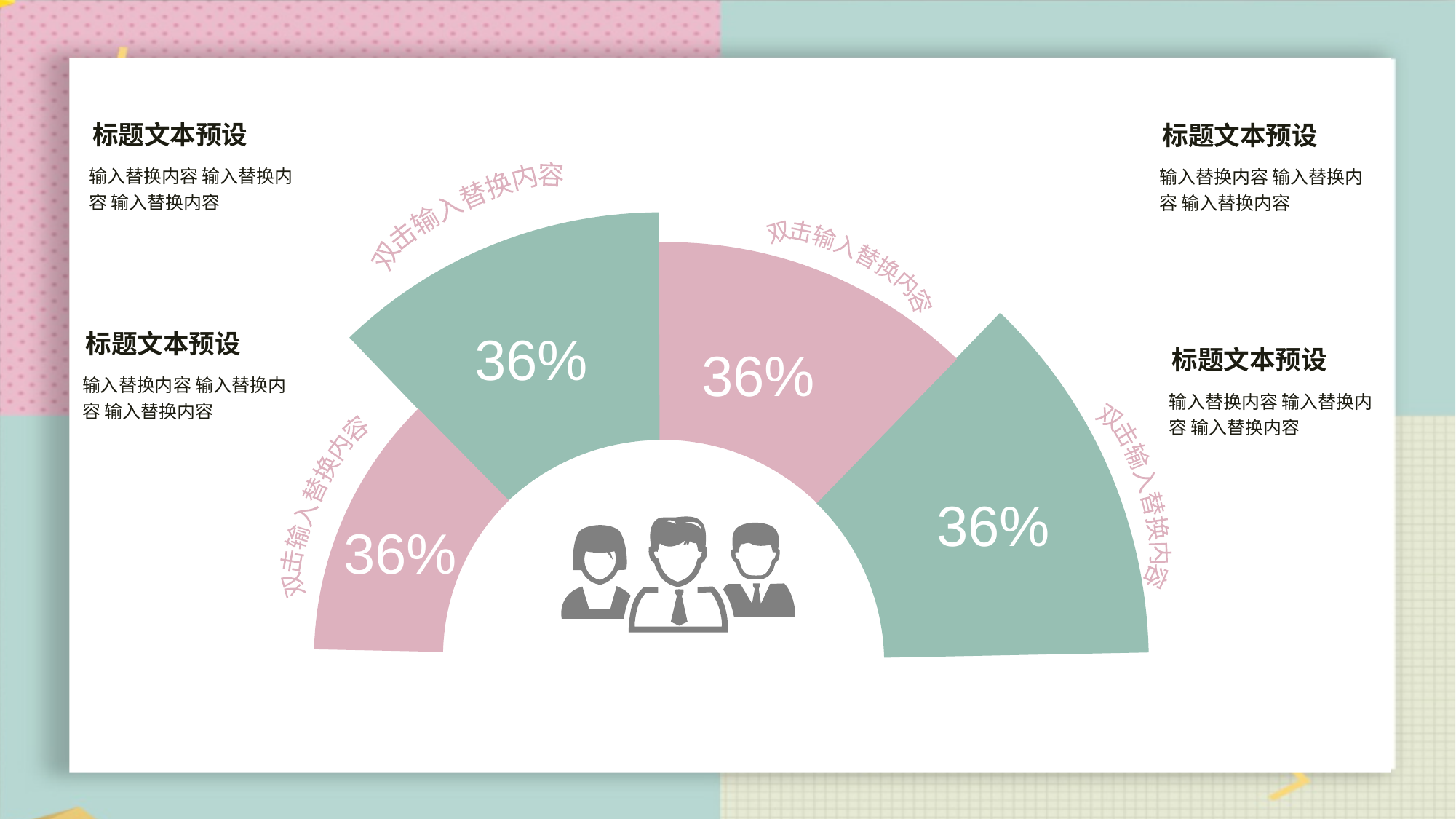

标题文本预设
标题文本预设
输入替换内容 输入替换内容 输入替换内容
输入替换内容 输入替换内容 输入替换内容
双击输入替换内容

双击输入替换内容

36%
36%

双击输入替换内容
双击输入替换内容
36%
36%

标题文本预设
标题文本预设
输入替换内容 输入替换内容 输入替换内容
输入替换内容 输入替换内容 输入替换内容